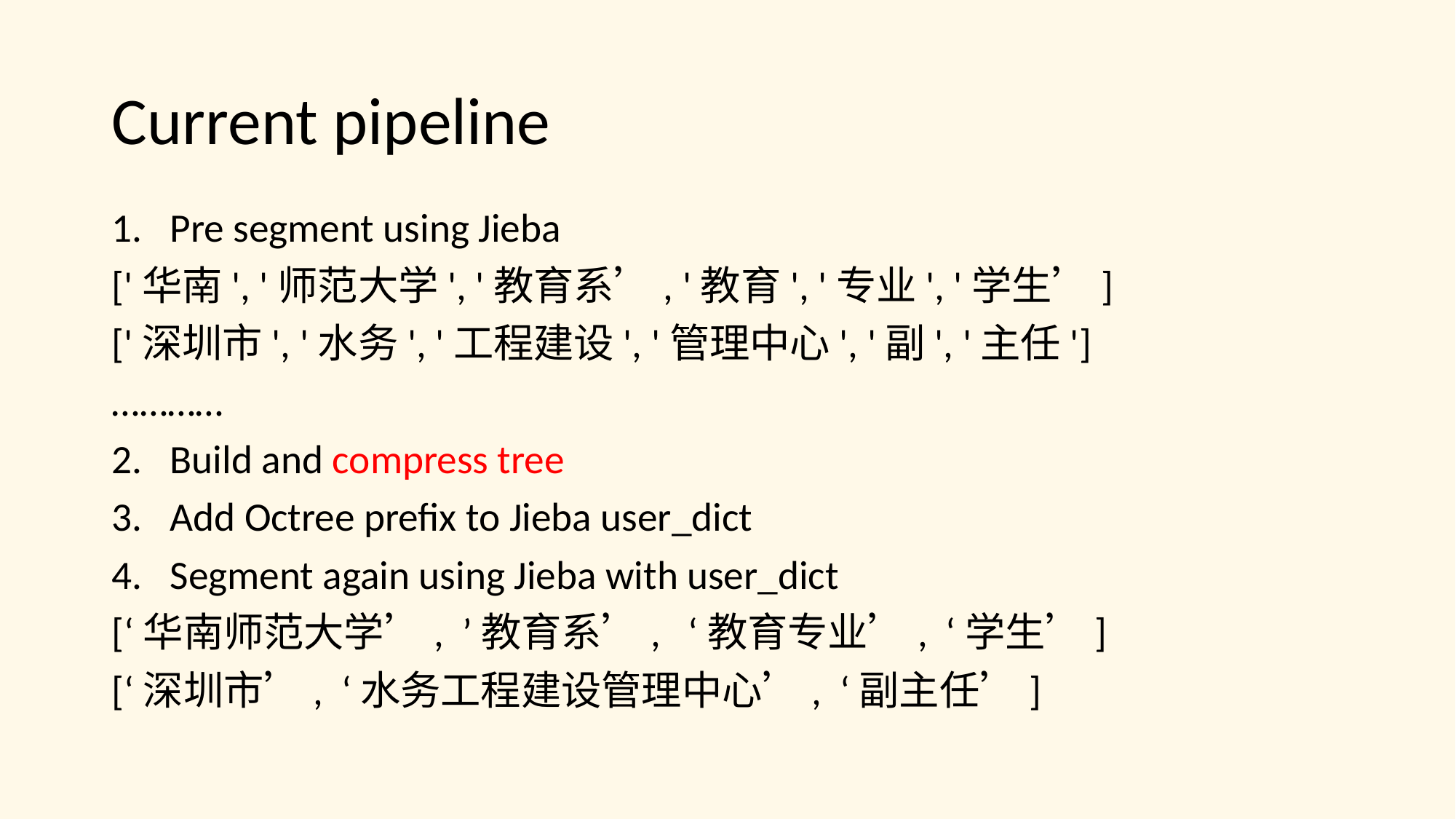

# Current pipeline
Pre segment using Jieba
['华南', '师范大学', '教育系’, '教育', '专业', '学生’]
['深圳市', '水务', '工程建设', '管理中心', '副', '主任']
…………
Build and compress tree
Add Octree prefix to Jieba user_dict
Segment again using Jieba with user_dict
[‘华南师范大学’,  ’教育系’,   ‘教育专业’,  ‘学生’]
[‘深圳市’,  ‘水务工程建设管理中心’,  ‘副主任’]